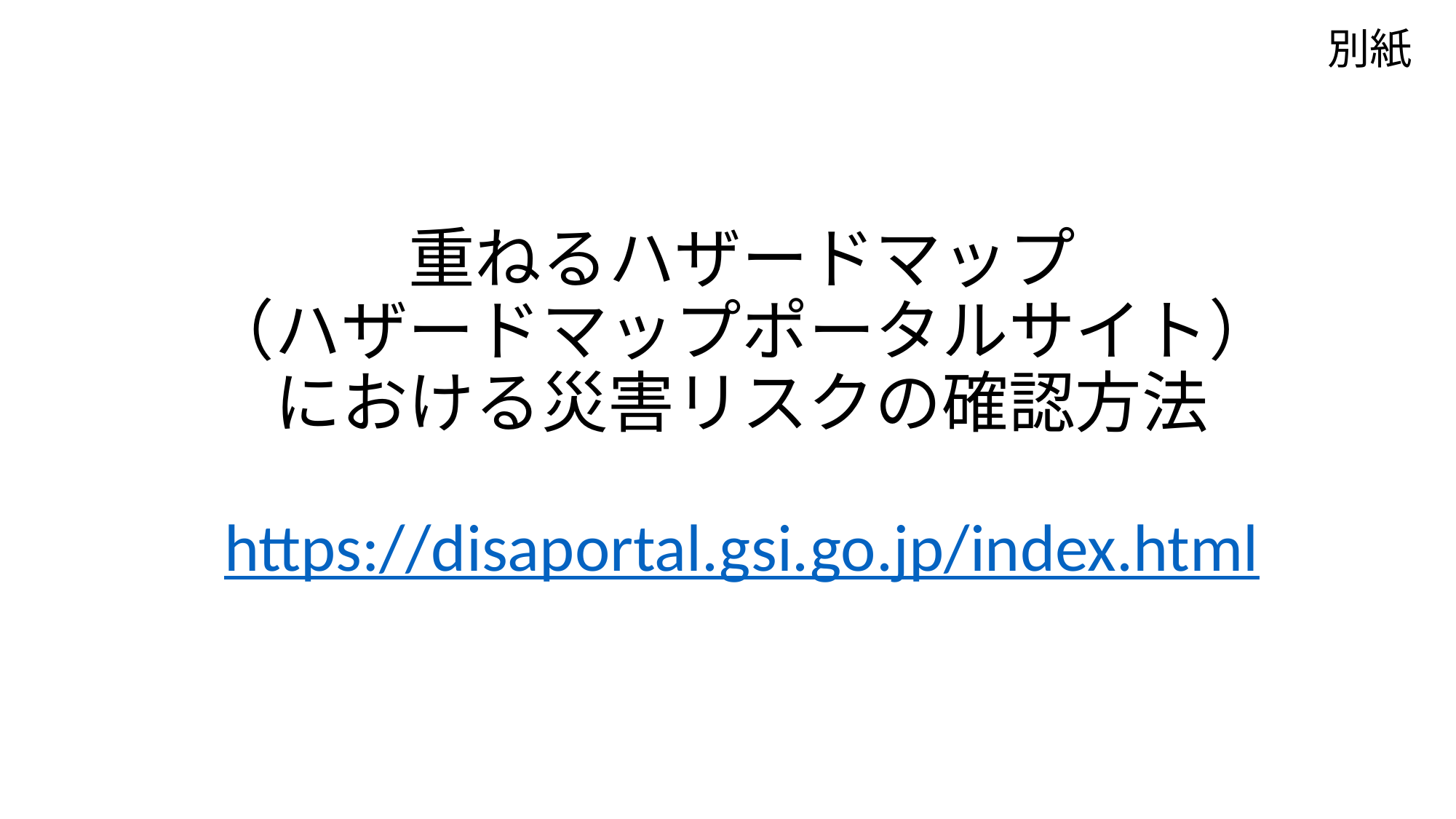

別紙
# 重ねるハザードマップ （ハザードマップポータルサイト） における災害リスクの確認方法 https://disaportal.gsi.go.jp/index.html